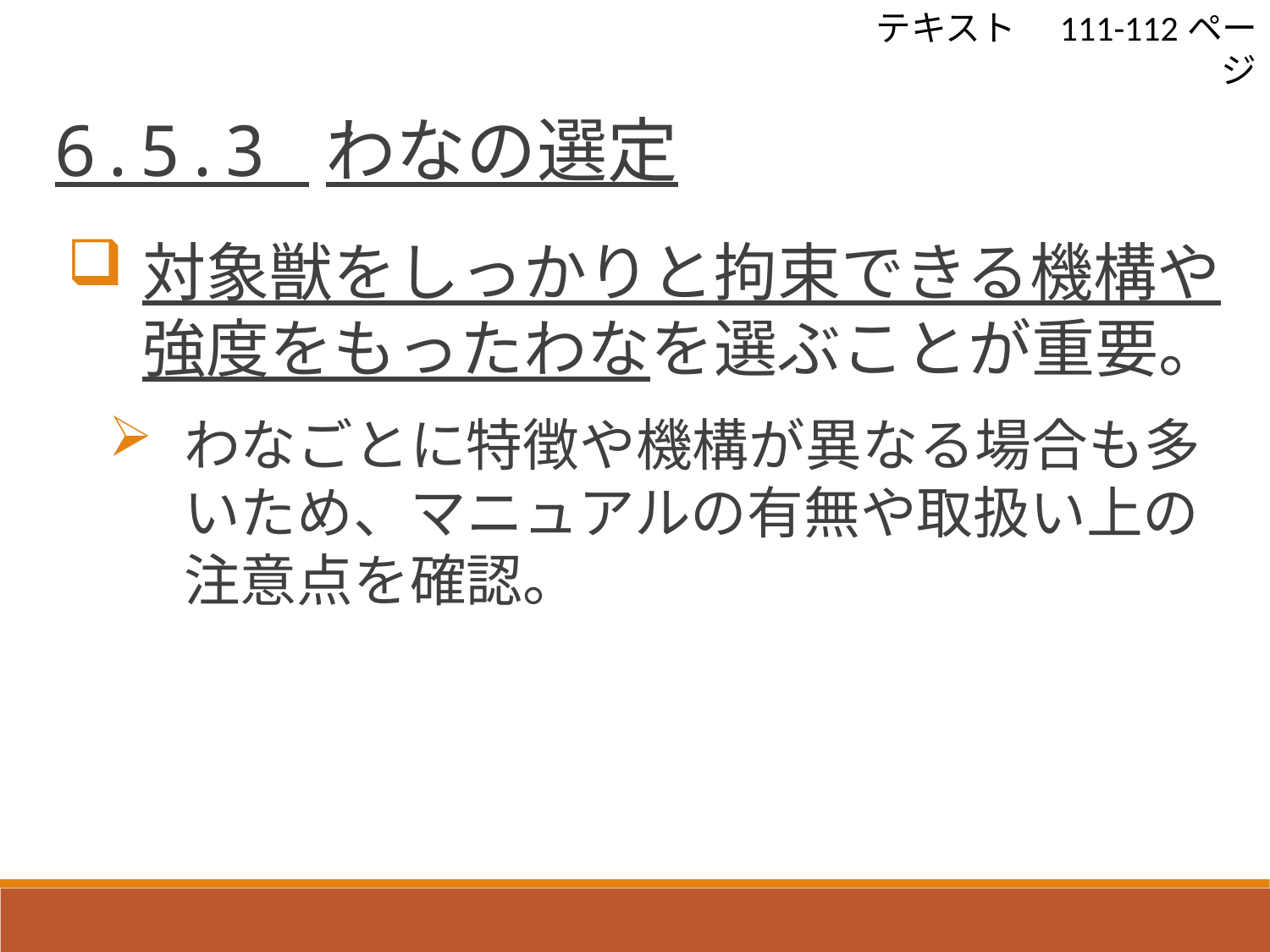

テキスト　111-112ページ
 6.5.3 わなの選定
対象獣をしっかりと拘束できる機構や強度をもったわなを選ぶことが重要。
わなごとに特徴や機構が異なる場合も多いため、マニュアルの有無や取扱い上の注意点を確認。